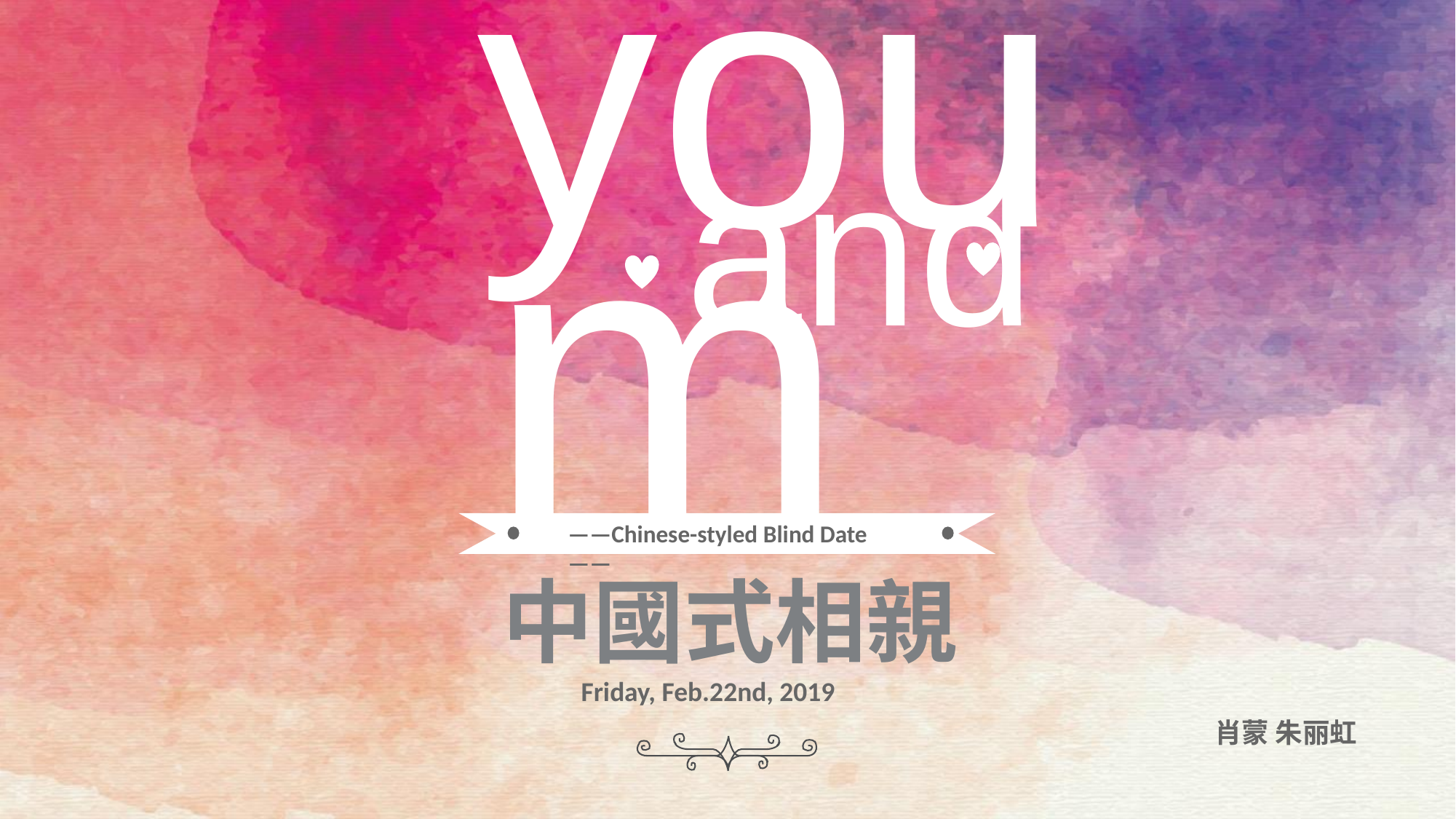

you
me
and

Add your text here and write down your opninon thank you add your text here

——Chinese-styled Blind Date——

中國式相親
Friday, Feb.22nd, 2019
肖蒙 朱丽虹